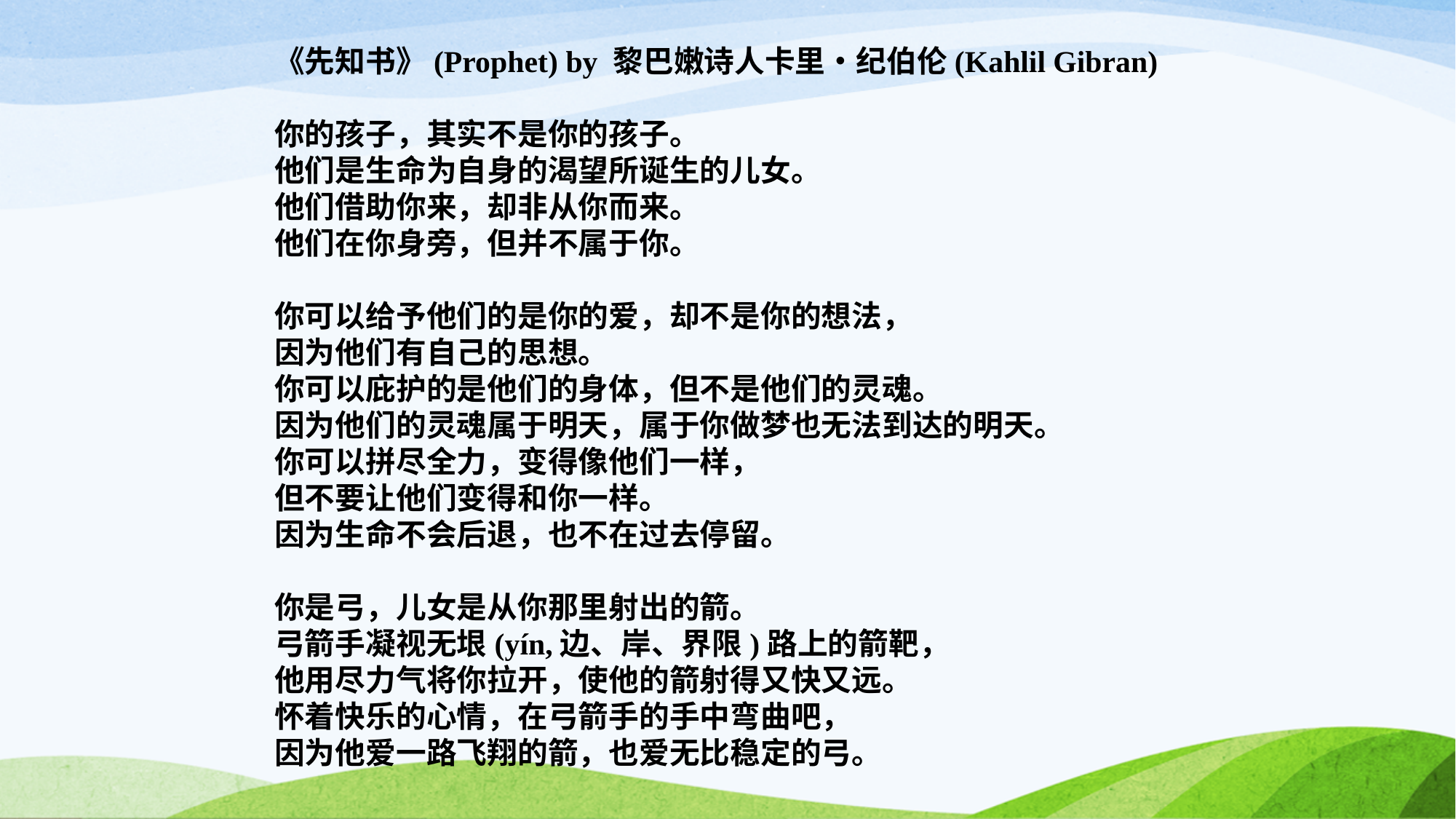

《先知书》(Prophet) by 黎巴嫩诗人卡里•纪伯伦(Kahlil Gibran)

你的孩子，其实不是你的孩子。
他们是生命为自身的渴望所诞生的儿女。
他们借助你来，却非从你而来。
他们在你身旁，但并不属于你。

你可以给予他们的是你的爱，却不是你的想法，
因为他们有自己的思想。
你可以庇护的是他们的身体，但不是他们的灵魂。
因为他们的灵魂属于明天，属于你做梦也无法到达的明天。
你可以拼尽全力，变得像他们一样，
但不要让他们变得和你一样。
因为生命不会后退，也不在过去停留。

你是弓，儿女是从你那里射出的箭。
弓箭手凝视无垠(yín,边、岸、界限)路上的箭靶，
他用尽力气将你拉开，使他的箭射得又快又远。
怀着快乐的心情，在弓箭手的手中弯曲吧，
因为他爱一路飞翔的箭，也爱无比稳定的弓。